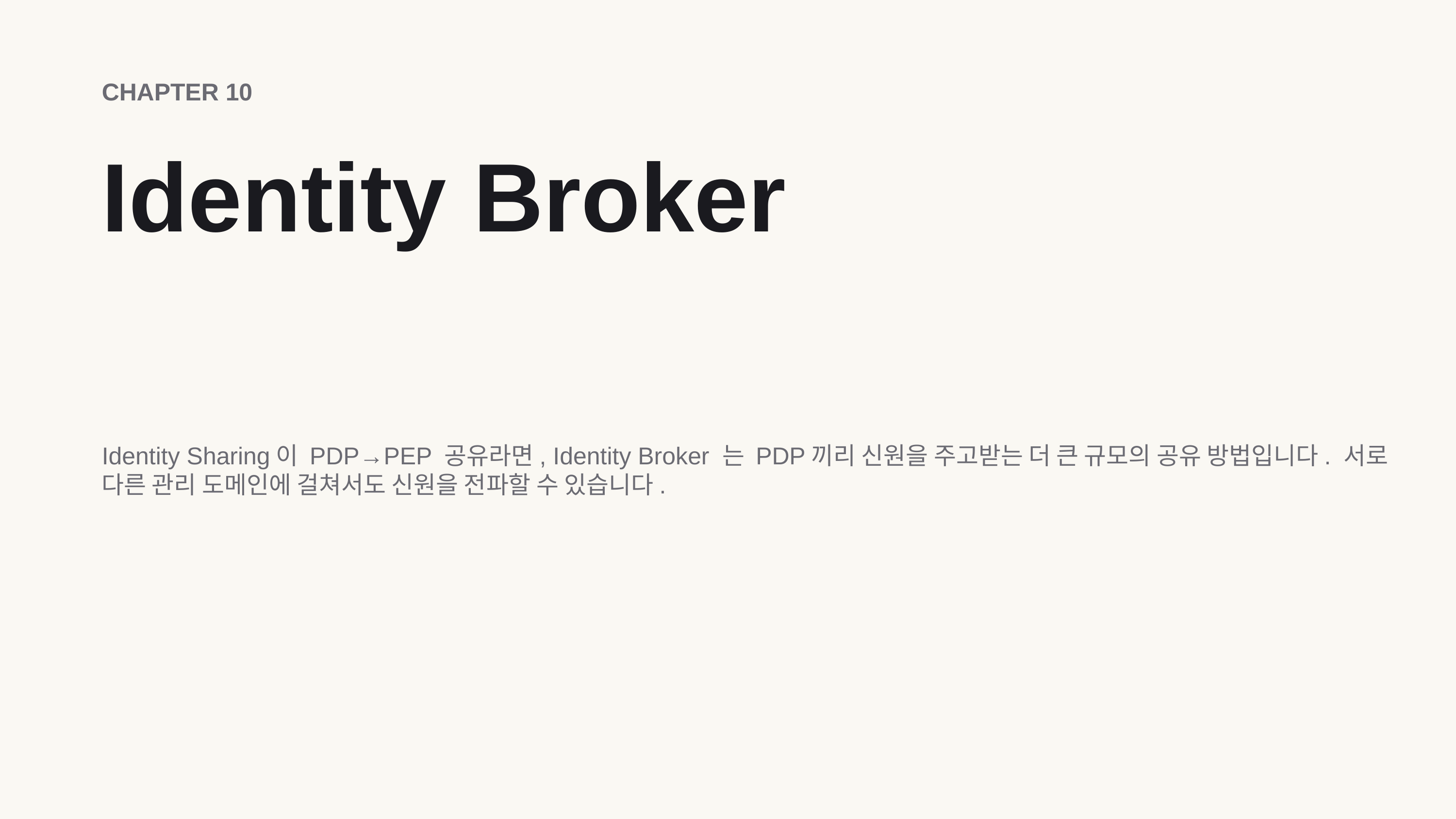

CHAPTER 10
Identity Broker
Identity Sharing이 PDP→PEP 공유라면, Identity Broker 는 PDP끼리 신원을 주고받는 더 큰 규모의 공유 방법입니다. 서로 다른 관리 도메인에 걸쳐서도 신원을 전파할 수 있습니다.